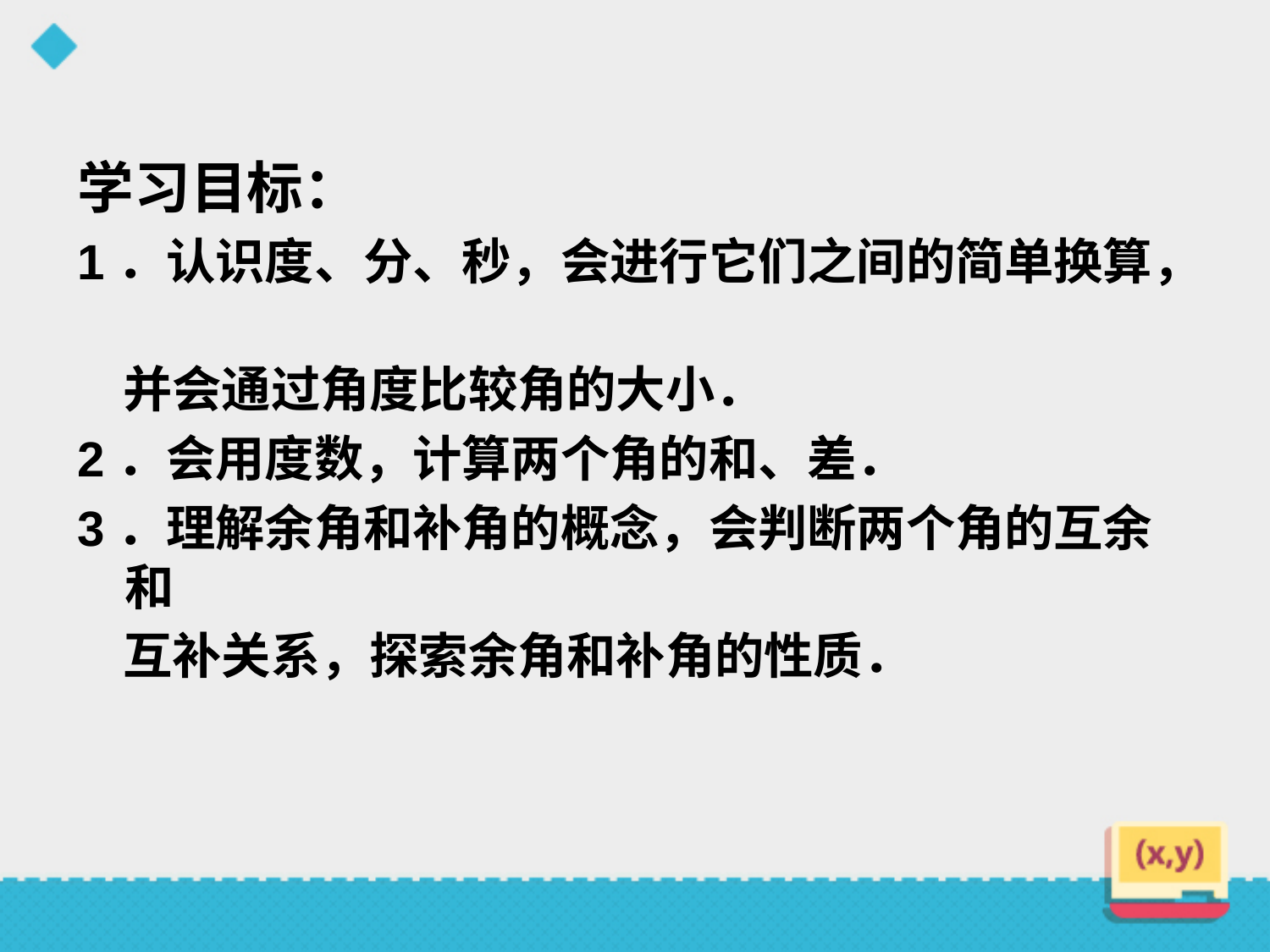

学习目标：
1．认识度、分、秒，会进行它们之间的简单换算，
   并会通过角度比较角的大小．
2．会用度数，计算两个角的和、差．
3．理解余角和补角的概念，会判断两个角的互余和
   互补关系，探索余角和补角的性质．